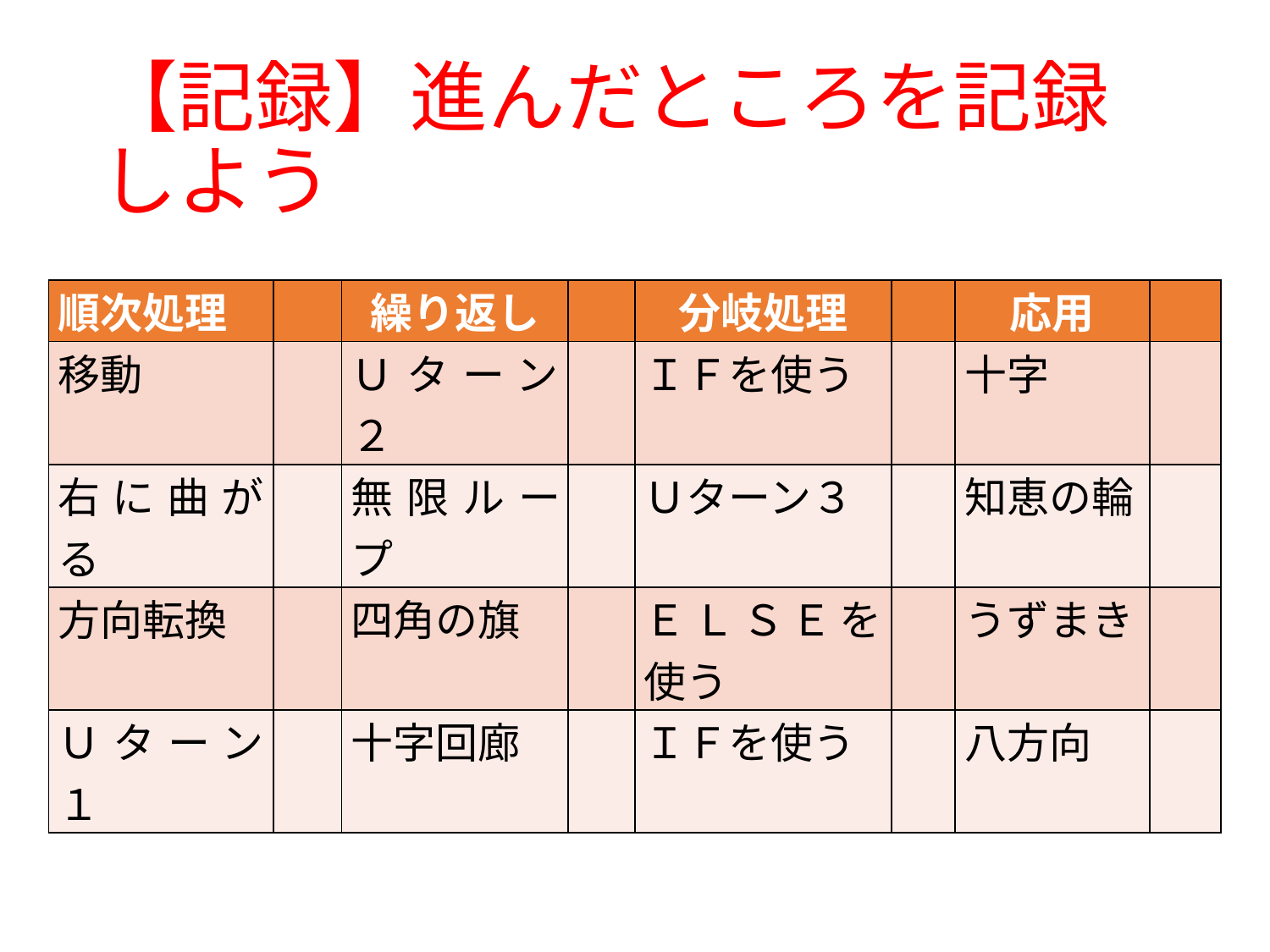

# 【記録】進んだところを記録しよう
| 順次処理 |  | 繰り返し |  | 分岐処理 |  | 応用 |  |
| --- | --- | --- | --- | --- | --- | --- | --- |
| 移動 |  | Ｕターン２ |  | ＩＦを使う |  | 十字 |  |
| 右に曲がる |  | 無限ループ |  | Ｕターン３ |  | 知恵の輪 |  |
| 方向転換 |  | 四角の旗 |  | ＥＬＳＥを使う |  | うずまき |  |
| Ｕターン１ |  | 十字回廊 |  | ＩＦを使う |  | 八方向 |  |